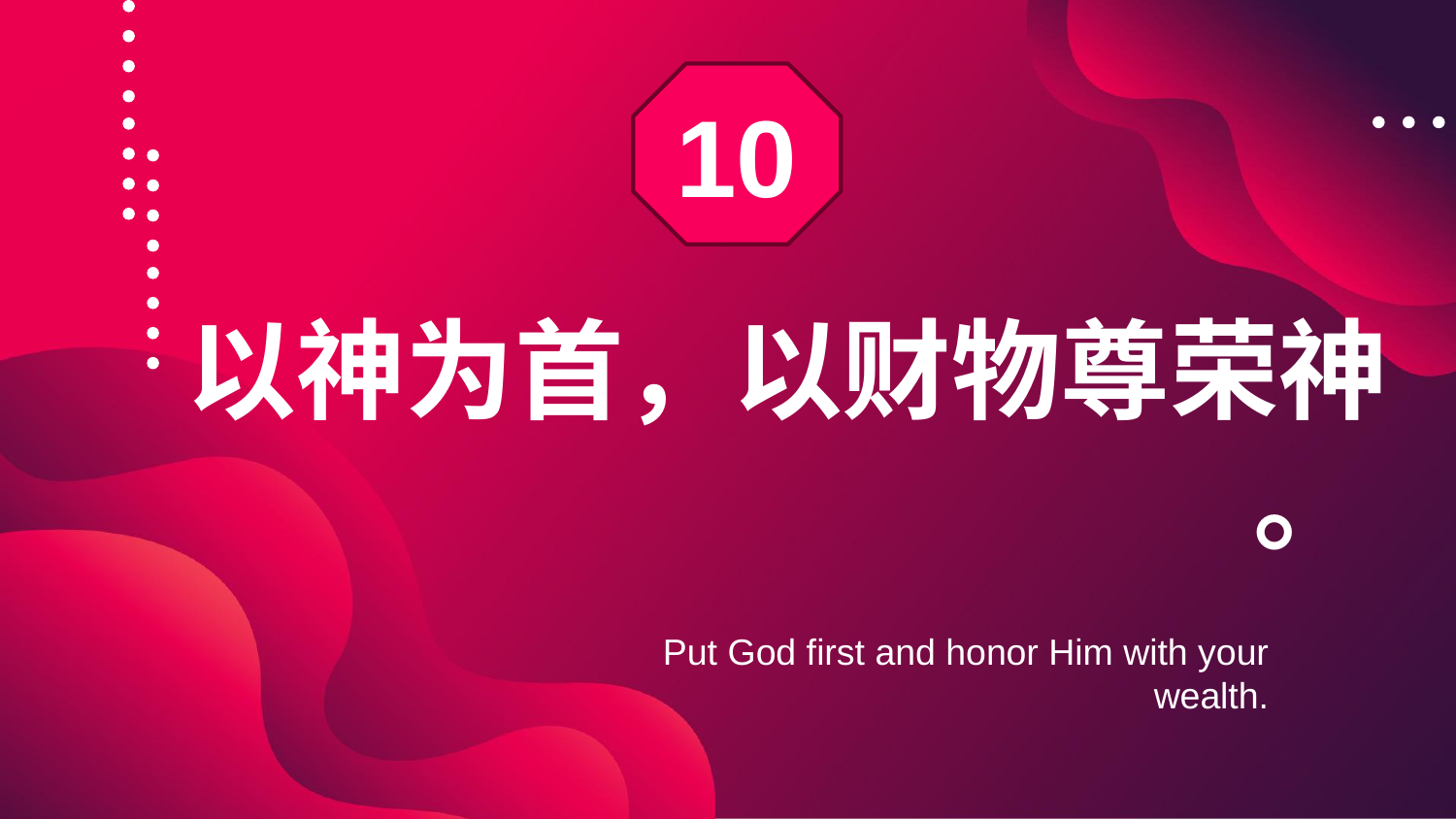

10

# 以神为首，以财物尊荣神 。
Put God first and honor Him with your wealth.